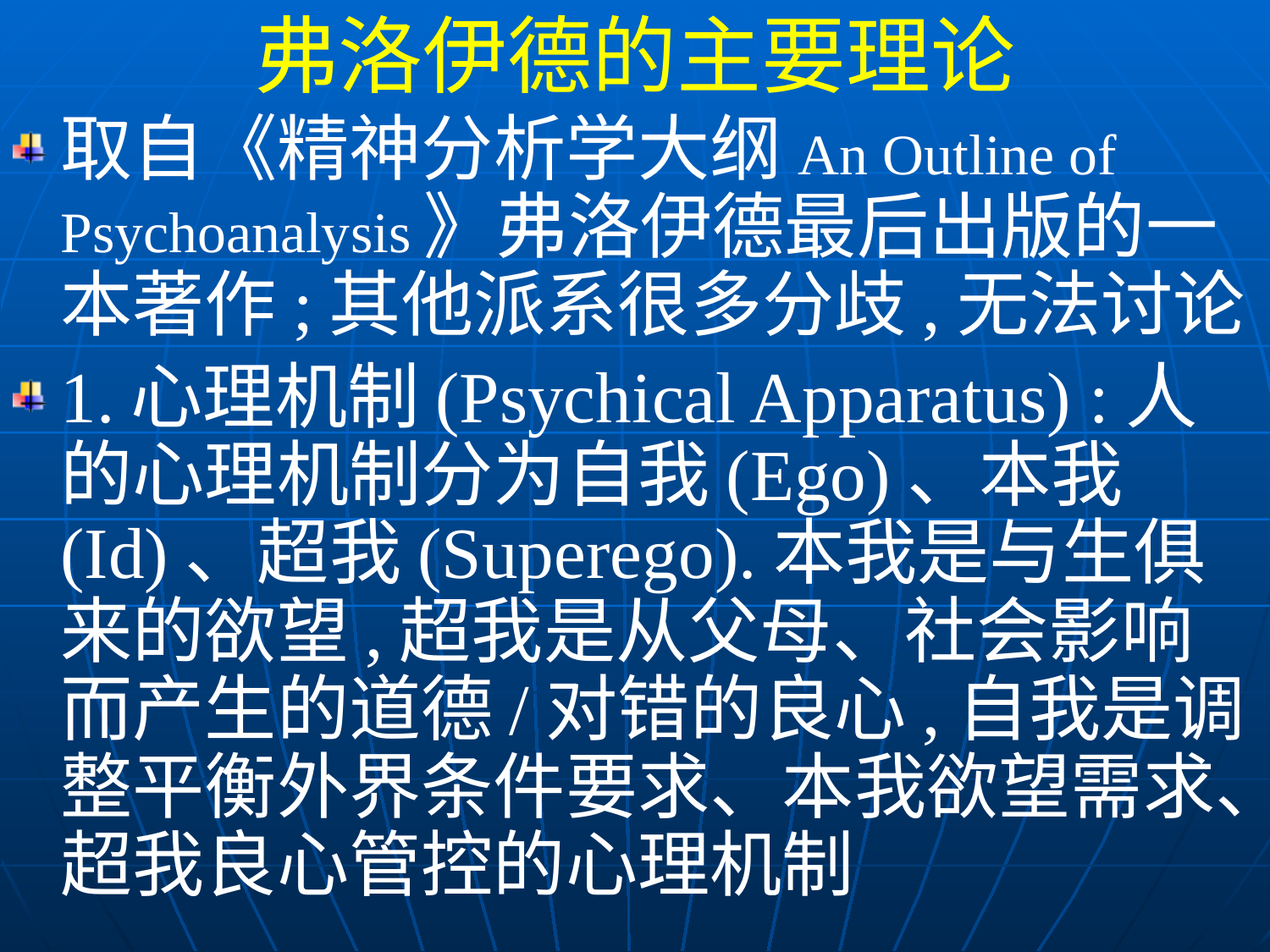

弗洛伊德的主要理论
取自《精神分析学大纲An Outline of Psychoanalysis》弗洛伊德最后出版的一本著作;其他派系很多分歧,无法讨论
1.心理机制(Psychical Apparatus) :人的心理机制分为自我(Ego)、本我(Id)、超我(Superego).本我是与生俱来的欲望,超我是从父母、社会影响而产生的道德/对错的良心,自我是调整平衡外界条件要求、本我欲望需求、超我良心管控的心理机制